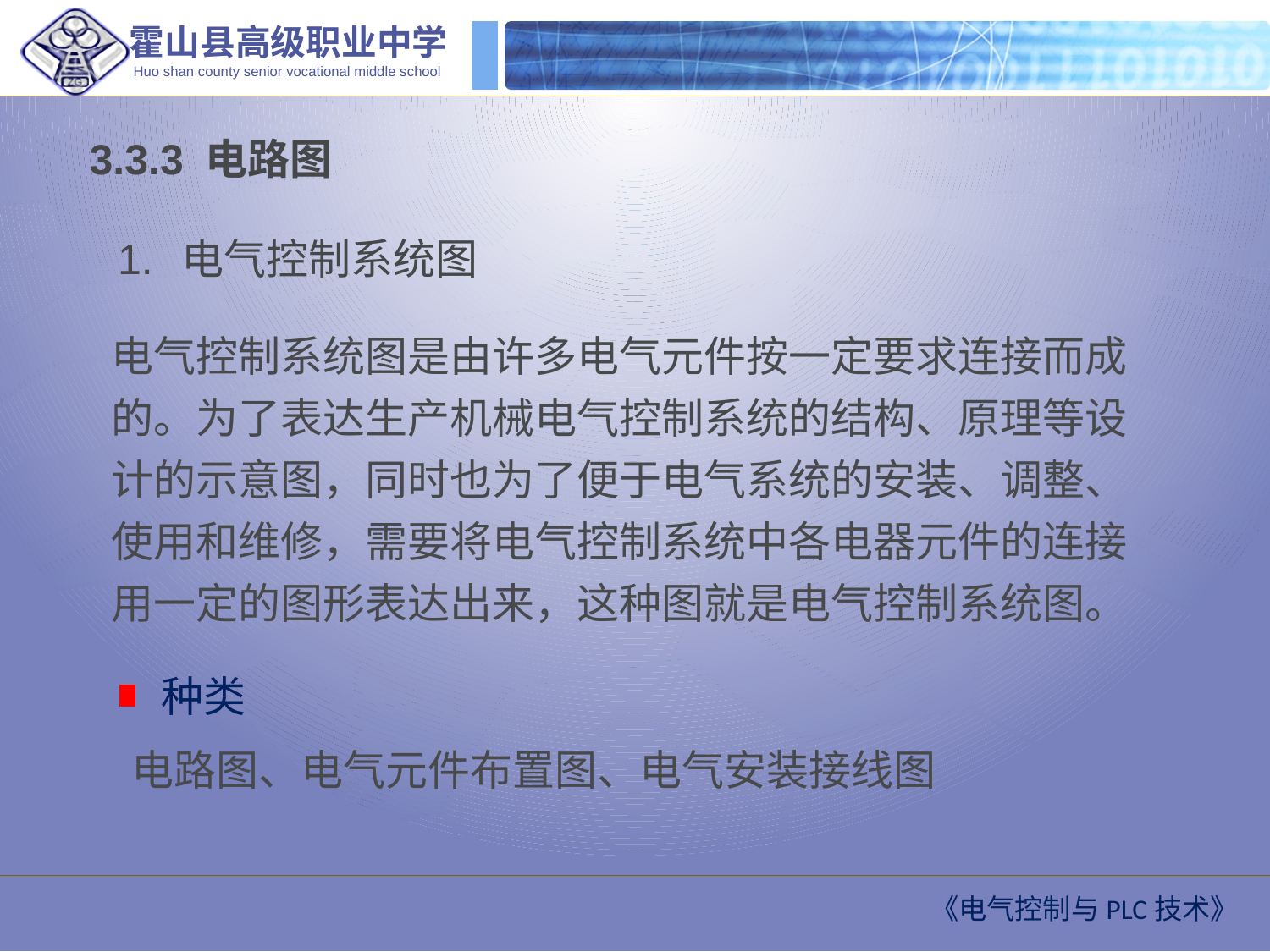

3.3.3 电路图
电气控制系统图
电气控制系统图是由许多电气元件按一定要求连接而成的。为了表达生产机械电气控制系统的结构、原理等设计的示意图，同时也为了便于电气系统的安装、调整、使用和维修，需要将电气控制系统中各电器元件的连接用一定的图形表达出来，这种图就是电气控制系统图。
种类

电路图、电气元件布置图、电气安装接线图